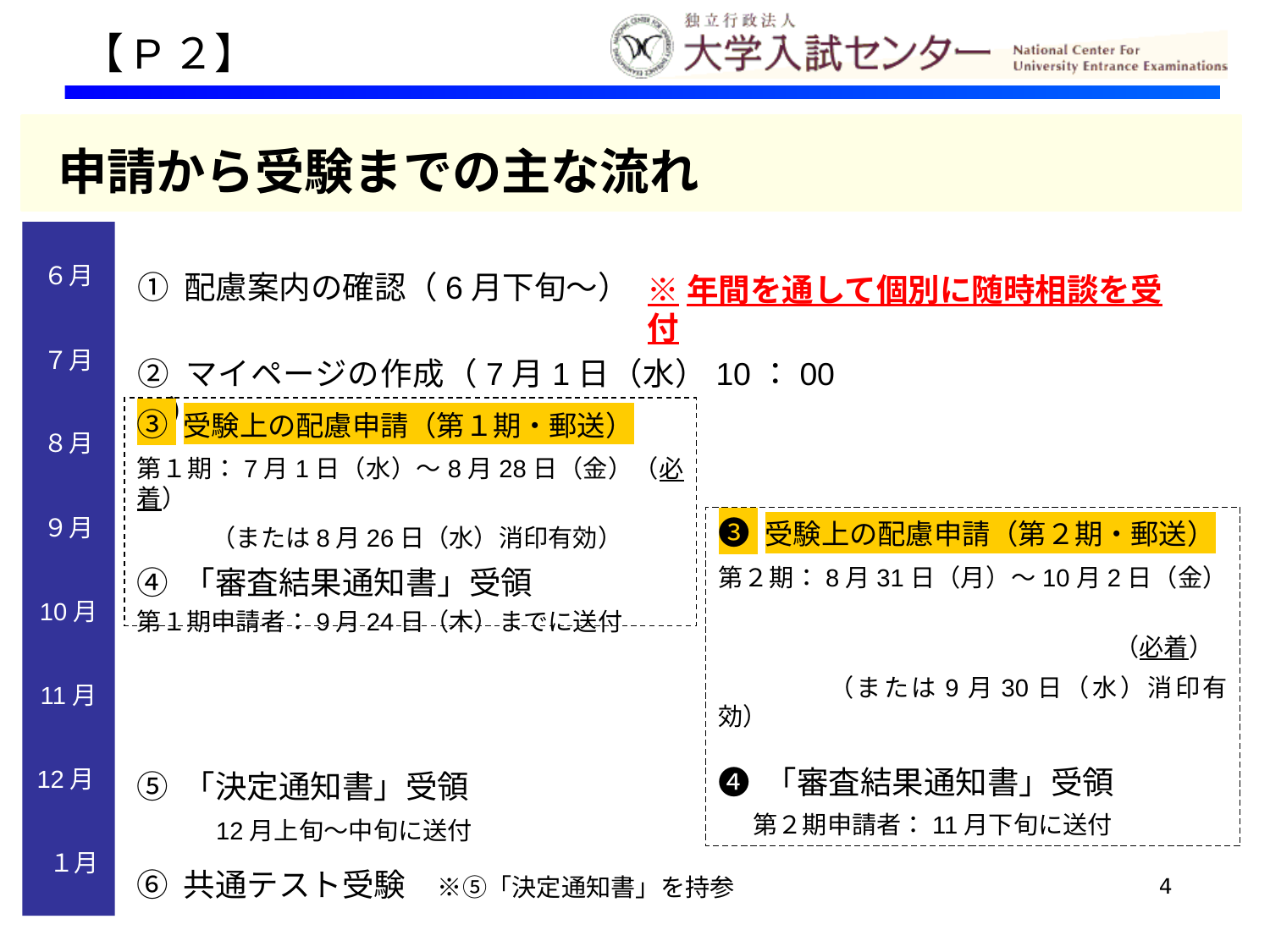

【P２】
 申請から受験までの主な流れ
６月

７月

８月

９月

10月

11月

12月

 １月
① 配慮案内の確認（6月下旬～）

② マイページの作成（7月1日（水）10：00～）

※年間を通して個別に随時相談を受付
③ 受験上の配慮申請（第１期・郵送）
第１期：7月1日（水）～8月28日（金）（必着）
　　　（または8月26日（水）消印有効）
④ 「審査結果通知書」受領
第１期申請者：9月24日（木）までに送付
❸ 受験上の配慮申請（第２期・郵送）
第２期：8月31日（月）～10月2日（金）
　　　　　　　　　　　　　　　　（必着）
　　　　（または9月30日（水）消印有効）
❹ 「審査結果通知書」受領
　 第２期申請者：11月下旬に送付
⑤ 「決定通知書」受領
　　12月上旬～中旬に送付
⑥ 共通テスト受験　※⑤「決定通知書」を持参

4